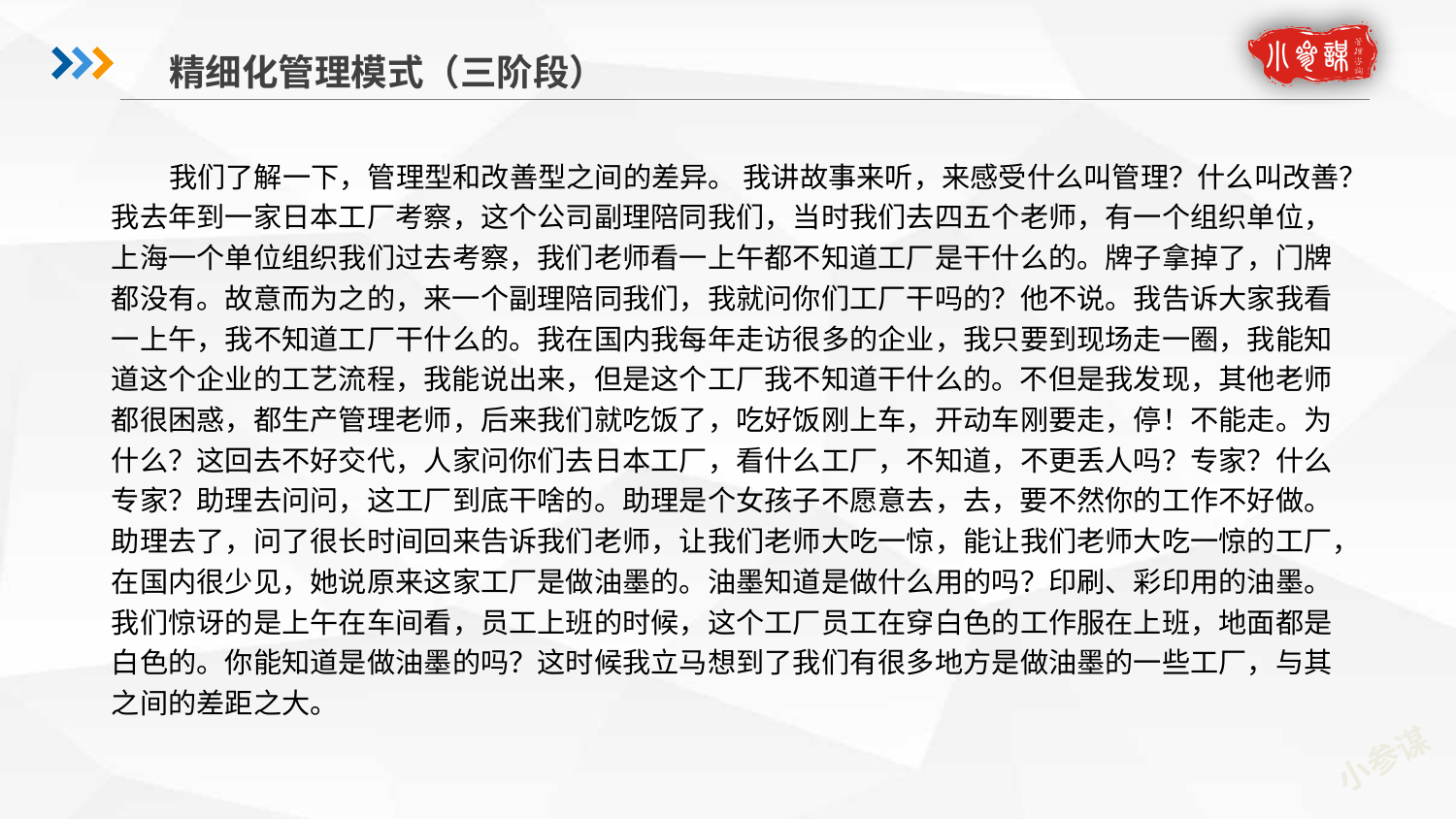

精细化管理模式（三阶段）

我们了解一下，管理型和改善型之间的差异。 我讲故事来听，来感受什么叫管理？什么叫改善？我去年到一家日本工厂考察，这个公司副理陪同我们，当时我们去四五个老师，有一个组织单位，上海一个单位组织我们过去考察，我们老师看一上午都不知道工厂是干什么的。牌子拿掉了，门牌都没有。故意而为之的，来一个副理陪同我们，我就问你们工厂干吗的？他不说。我告诉大家我看一上午，我不知道工厂干什么的。我在国内我每年走访很多的企业，我只要到现场走一圈，我能知道这个企业的工艺流程，我能说出来，但是这个工厂我不知道干什么的。不但是我发现，其他老师都很困惑，都生产管理老师，后来我们就吃饭了，吃好饭刚上车，开动车刚要走，停！不能走。为什么？这回去不好交代，人家问你们去日本工厂，看什么工厂，不知道，不更丢人吗？专家？什么专家？助理去问问，这工厂到底干啥的。助理是个女孩子不愿意去，去，要不然你的工作不好做。助理去了，问了很长时间回来告诉我们老师，让我们老师大吃一惊，能让我们老师大吃一惊的工厂，在国内很少见，她说原来这家工厂是做油墨的。油墨知道是做什么用的吗？印刷、彩印用的油墨。我们惊讶的是上午在车间看，员工上班的时候，这个工厂员工在穿白色的工作服在上班，地面都是白色的。你能知道是做油墨的吗？这时候我立马想到了我们有很多地方是做油墨的一些工厂，与其之间的差距之大。